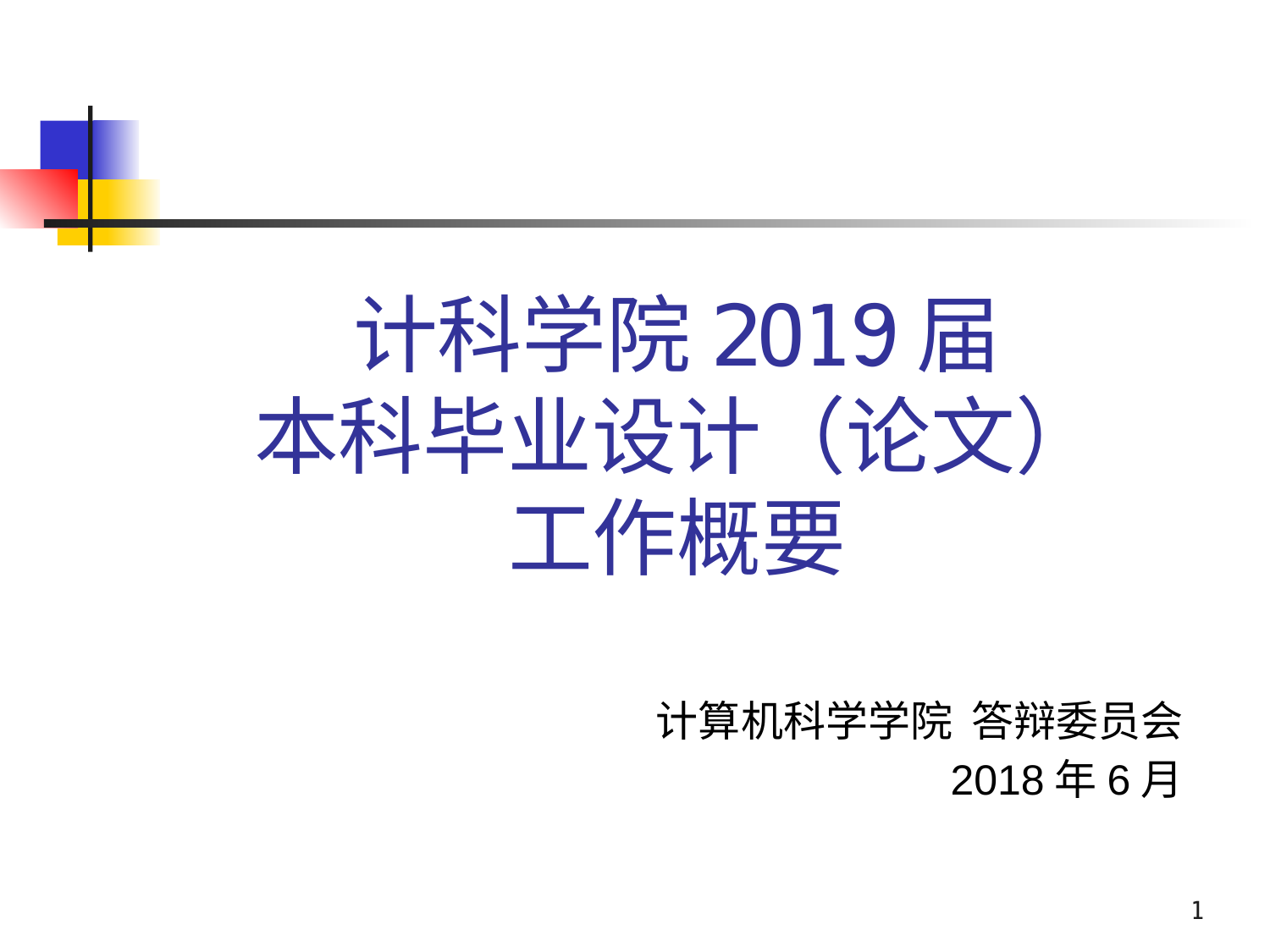

# 计科学院2019届 本科毕业设计（论文） 工作概要
计算机科学学院  答辩委员会
2018年6月
1